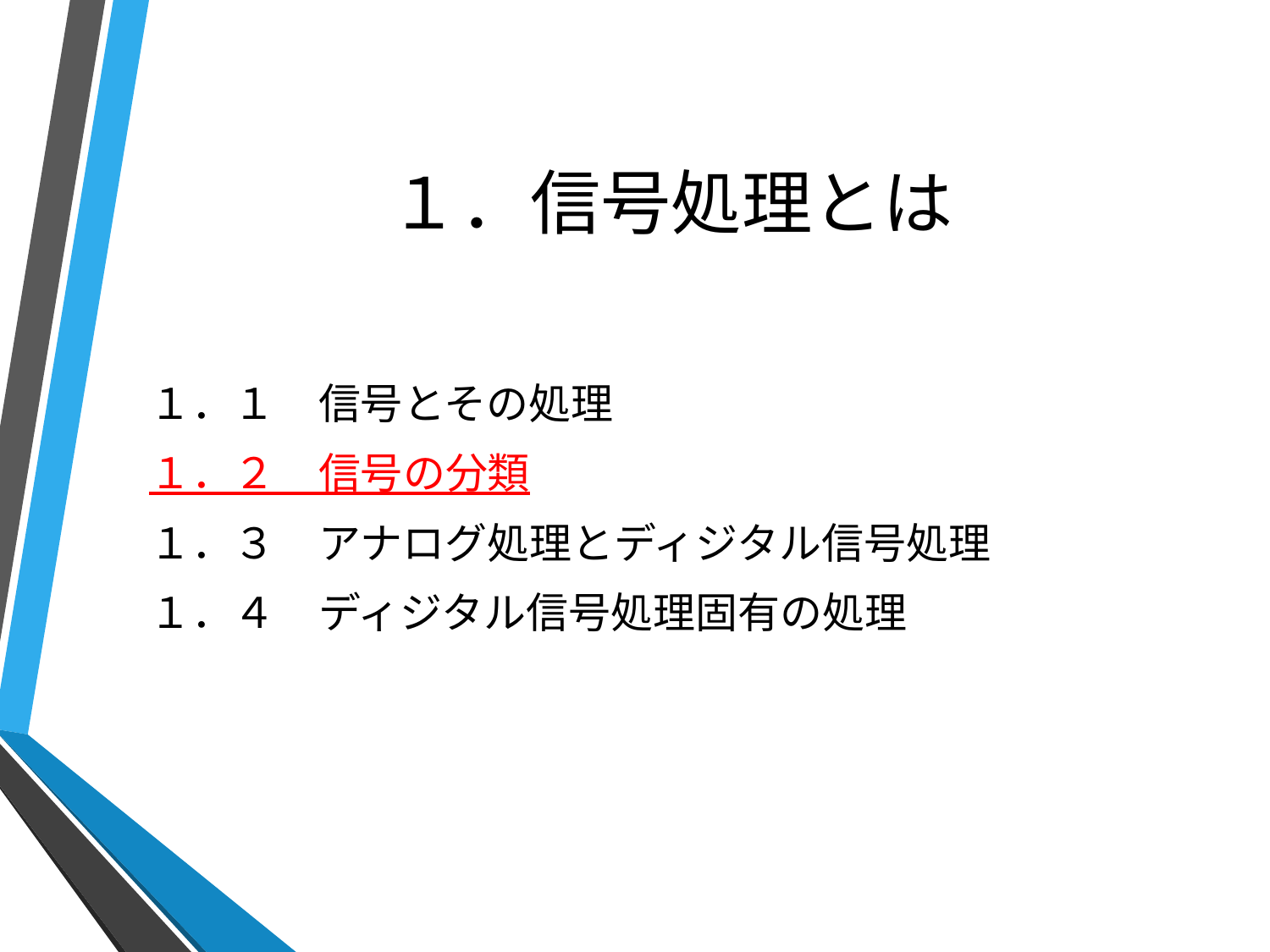

# １．信号処理とは
１．１　信号とその処理
１．２　信号の分類
１．３　アナログ処理とディジタル信号処理
１．４　ディジタル信号処理固有の処理